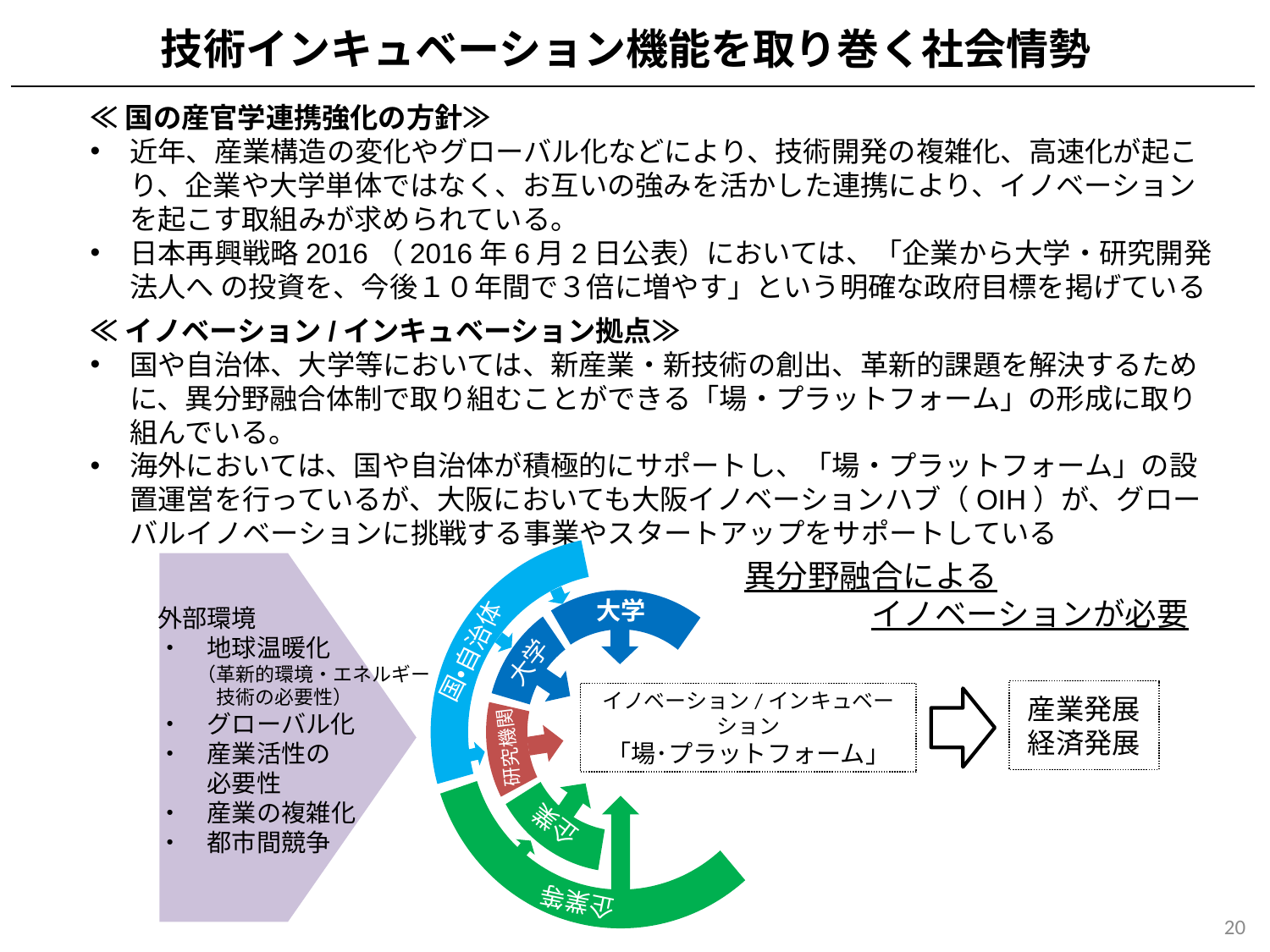

技術インキュベーション機能を取り巻く社会情勢
≪国の産官学連携強化の方針≫
近年、産業構造の変化やグローバル化などにより、技術開発の複雑化、高速化が起こり、企業や大学単体ではなく、お互いの強みを活かした連携により、イノベーションを起こす取組みが求められている。
日本再興戦略2016（2016年6月2日公表）においては、「企業から大学・研究開発法人へ の投資を、今後１０年間で３倍に増やす」という明確な政府目標を掲げている
≪イノベーション/インキュベーション拠点≫
国や自治体、大学等においては、新産業・新技術の創出、革新的課題を解決するために、異分野融合体制で取り組むことができる「場・プラットフォーム」の形成に取り組んでいる。
海外においては、国や自治体が積極的にサポートし、「場・プラットフォーム」の設置運営を行っているが、大阪においても大阪イノベーションハブ（OIH）が、グローバルイノベーションに挑戦する事業やスタートアップをサポートしている

異分野融合による
　　　　イノベーションが必要

大学

外部環境
・　地球温暖化
　　（革新的環境・エネルギー
　　　技術の必要性）
・　グローバル化
・　産業活性の
　　必要性
・　産業の複雑化
・　都市間競争

国・自治体

大学

産業発展
経済発展
イノベーション/インキュベーション
「場･プラットフォーム」

研究機関

企業

企業等
20